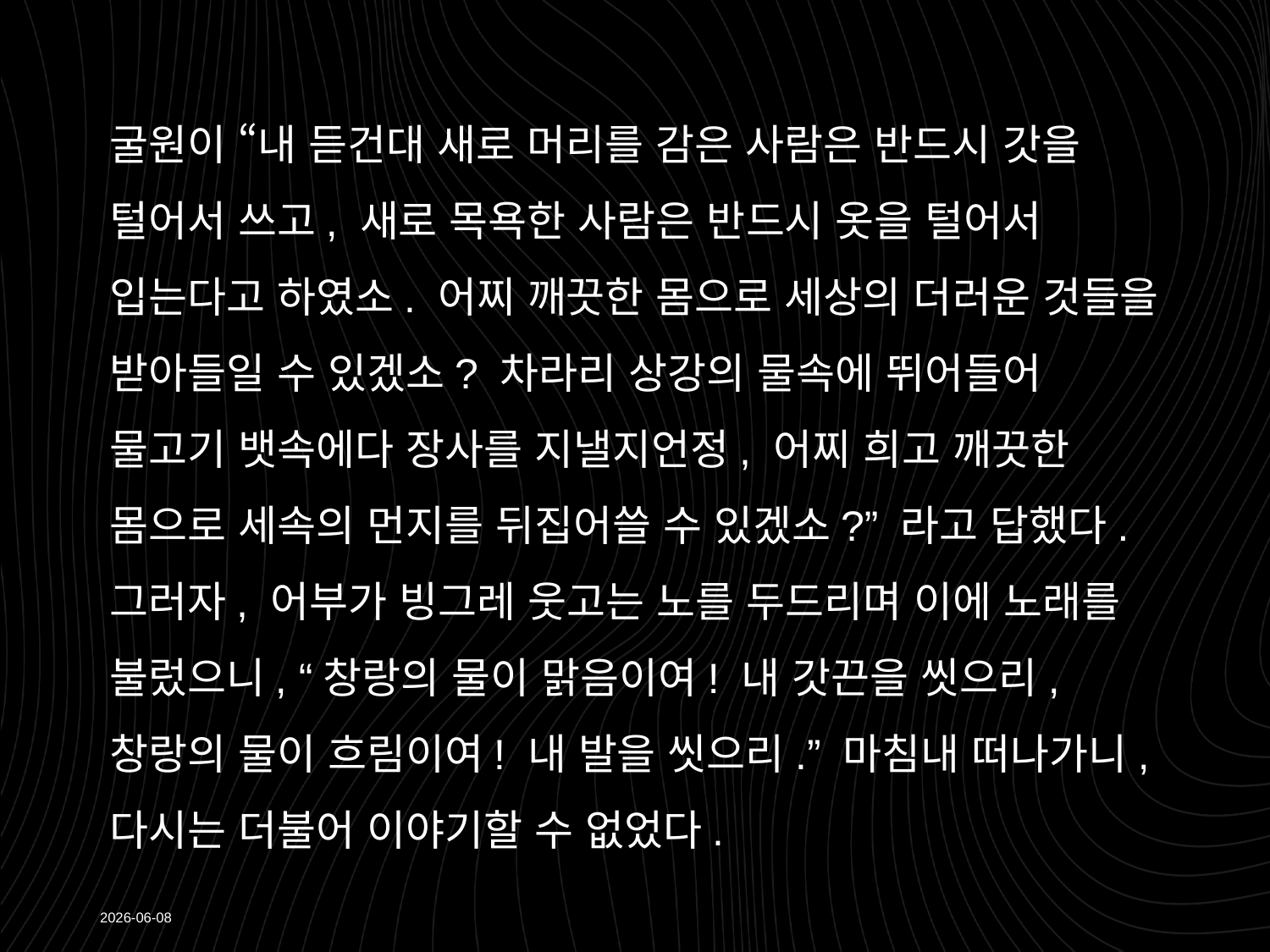

굴원이 “내 듣건대 새로 머리를 감은 사람은 반드시 갓을 털어서 쓰고, 새로 목욕한 사람은 반드시 옷을 털어서 입는다고 하였소. 어찌 깨끗한 몸으로 세상의 더러운 것들을 받아들일 수 있겠소? 차라리 상강의 물속에 뛰어들어 물고기 뱃속에다 장사를 지낼지언정, 어찌 희고 깨끗한 몸으로 세속의 먼지를 뒤집어쓸 수 있겠소?” 라고 답했다. 그러자, 어부가 빙그레 웃고는 노를 두드리며 이에 노래를 불렀으니, “창랑의 물이 맑음이여! 내 갓끈을 씻으리, 창랑의 물이 흐림이여! 내 발을 씻으리.” 마침내 떠나가니, 다시는 더불어 이야기할 수 없었다.

2026-06-08